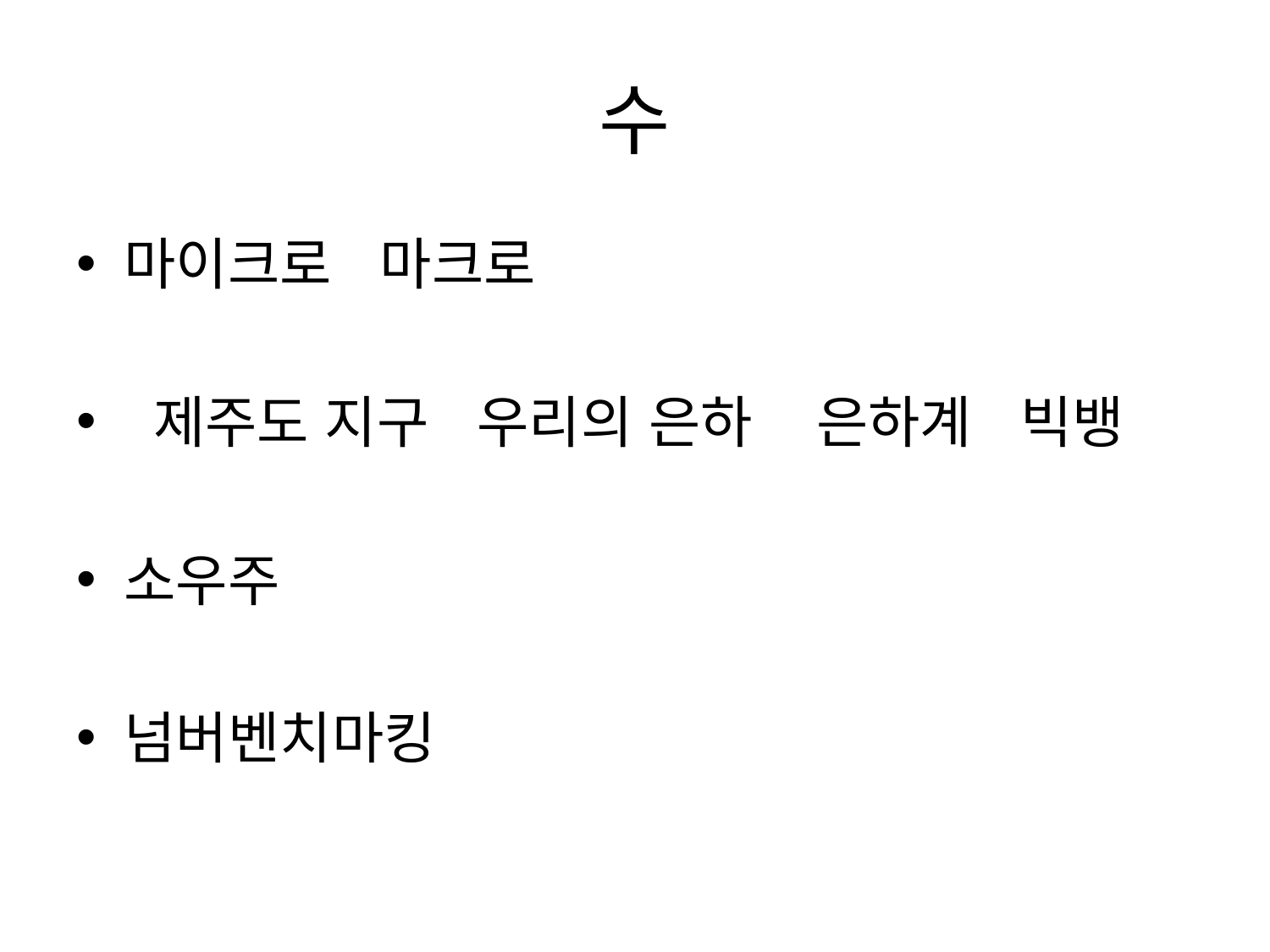

# 수
마이크로   마크로

 제주도 지구   우리의 은하    은하계   빅뱅

소우주

넘버벤치마킹